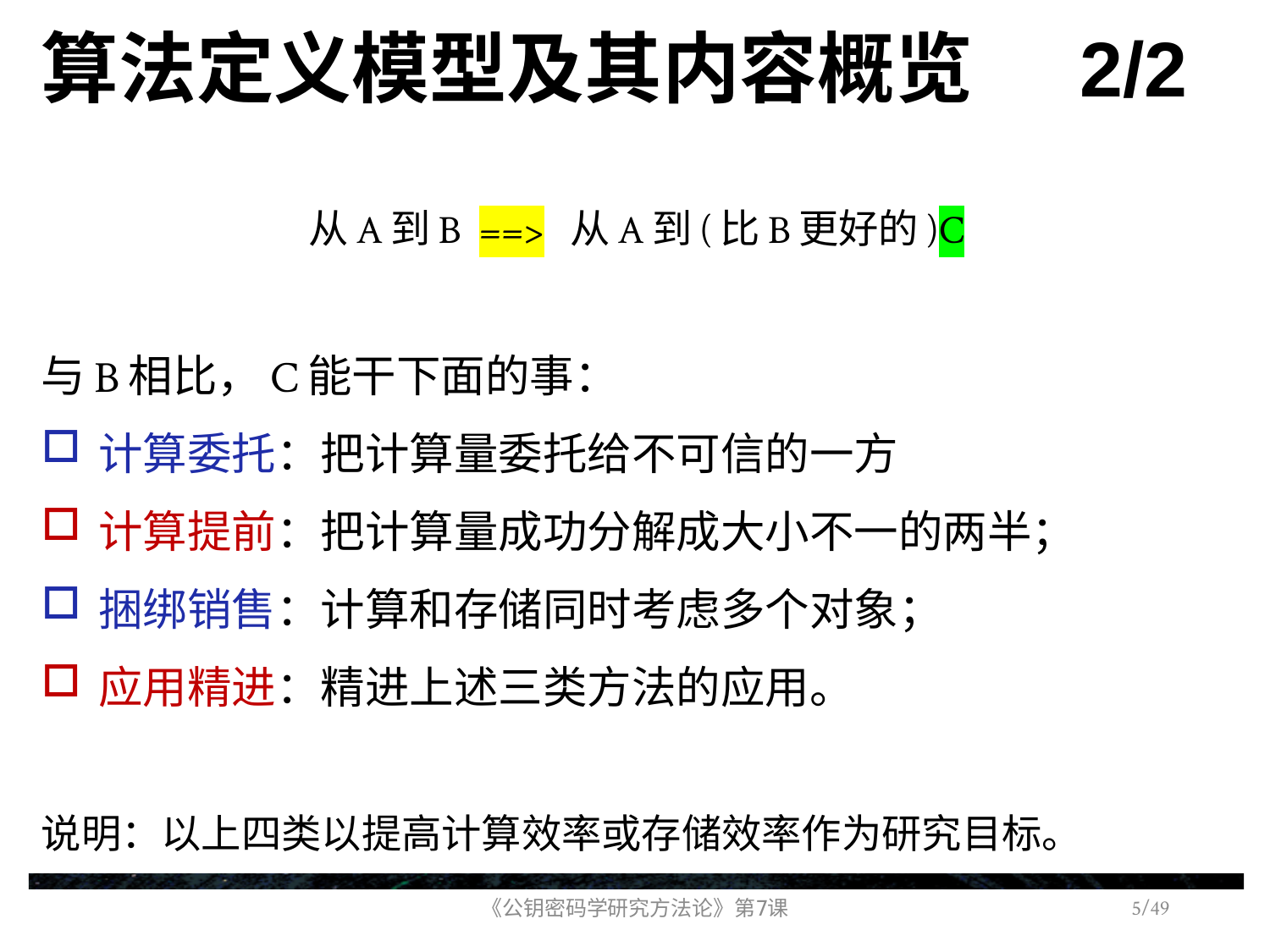

# 算法定义模型及其内容概览     2/2
从A到B  ==>  从A到(比B更好的)C

与B相比，C能干下面的事：
计算委托：把计算量委托给不可信的一方
计算提前：把计算量成功分解成大小不一的两半；
捆绑销售：计算和存储同时考虑多个对象；
应用精进：精进上述三类方法的应用。

说明：以上四类以提高计算效率或存储效率作为研究目标。
《公钥密码学研究方法论》第7课
5/49